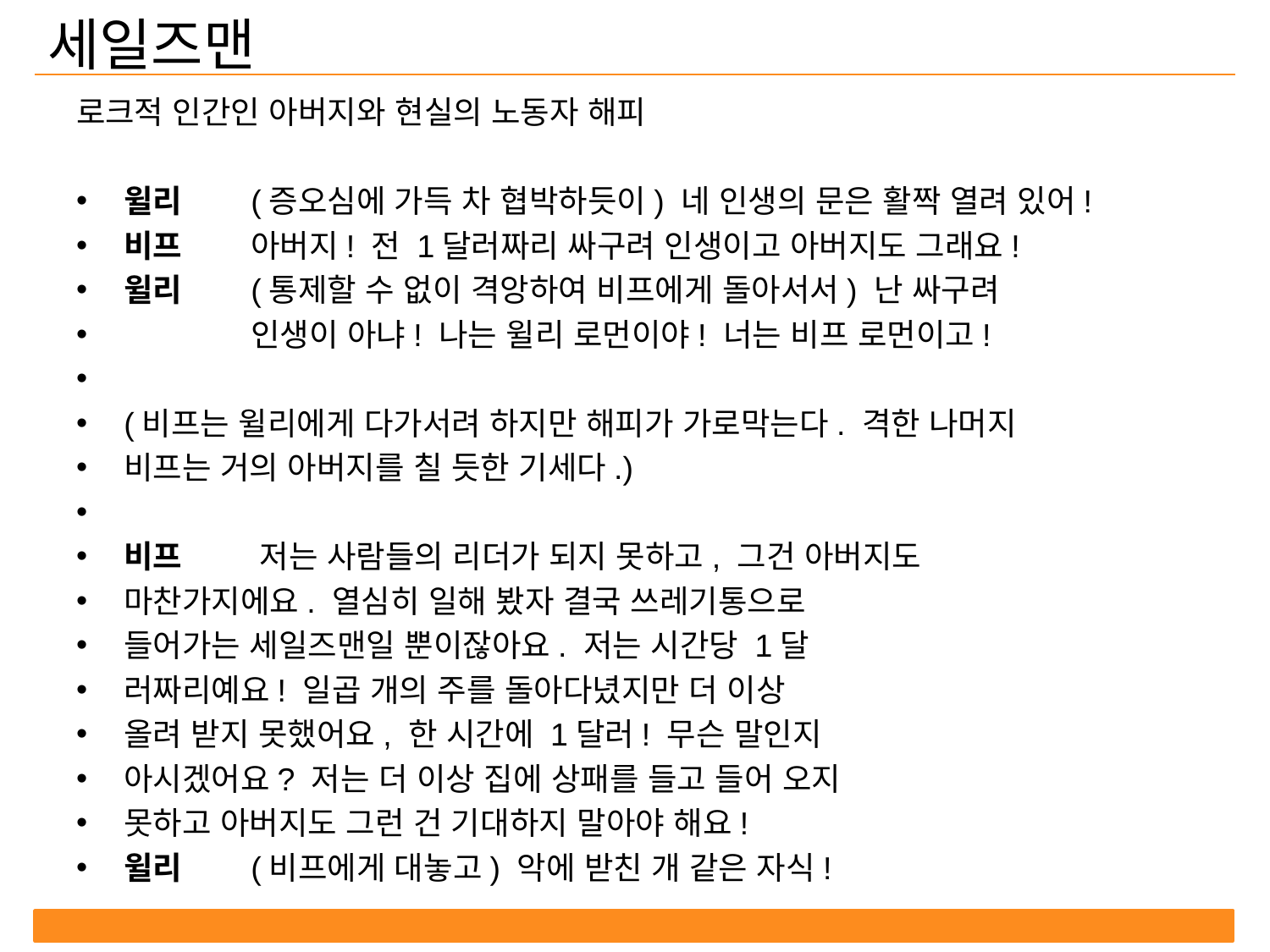

세일즈맨
로크적 인간인 아버지와 현실의 노동자 해피

윌리 	(증오심에 가득 차 협박하듯이) 네 인생의 문은 활짝 열려 있어!
비프 	아버지! 전 1달러짜리 싸구려 인생이고 아버지도 그래요!
윌리 	(통제할 수 없이 격앙하여 비프에게 돌아서서) 난 싸구려
	인생이 아냐! 나는 윌리 로먼이야! 너는 비프 로먼이고!

(비프는 윌리에게 다가서려 하지만 해피가 가로막는다. 격한 나머지
비프는 거의 아버지를 칠 듯한 기세다.)

비프	 저는 사람들의 리더가 되지 못하고, 그건 아버지도
마찬가지에요. 열심히 일해 봤자 결국 쓰레기통으로
들어가는 세일즈맨일 뿐이잖아요. 저는 시간당 1달
러짜리예요! 일곱 개의 주를 돌아다녔지만 더 이상
올려 받지 못했어요, 한 시간에 1달러! 무슨 말인지
아시겠어요? 저는 더 이상 집에 상패를 들고 들어 오지
못하고 아버지도 그런 건 기대하지 말아야 해요!
윌리	(비프에게 대놓고) 악에 받친 개 같은 자식!